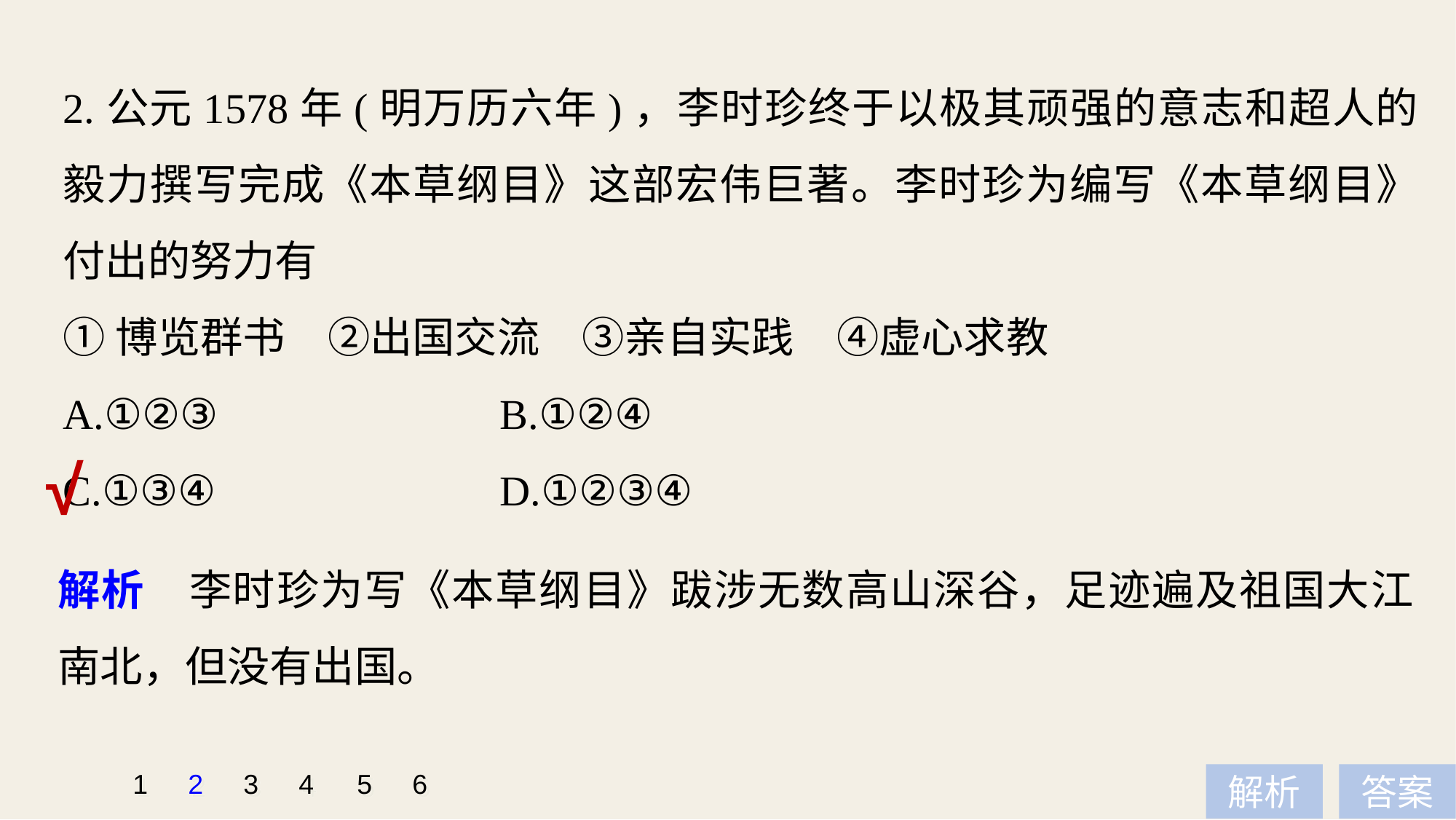

2.公元1578年(明万历六年)，李时珍终于以极其顽强的意志和超人的毅力撰写完成《本草纲目》这部宏伟巨著。李时珍为编写《本草纲目》付出的努力有
①博览群书　②出国交流　③亲自实践　④虚心求教
A.①②③  			B.①②④
C.①③④  			D.①②③④
√
解析　李时珍为写《本草纲目》跋涉无数高山深谷，足迹遍及祖国大江南北，但没有出国。
1
2
3
4
5
6
解析
答案